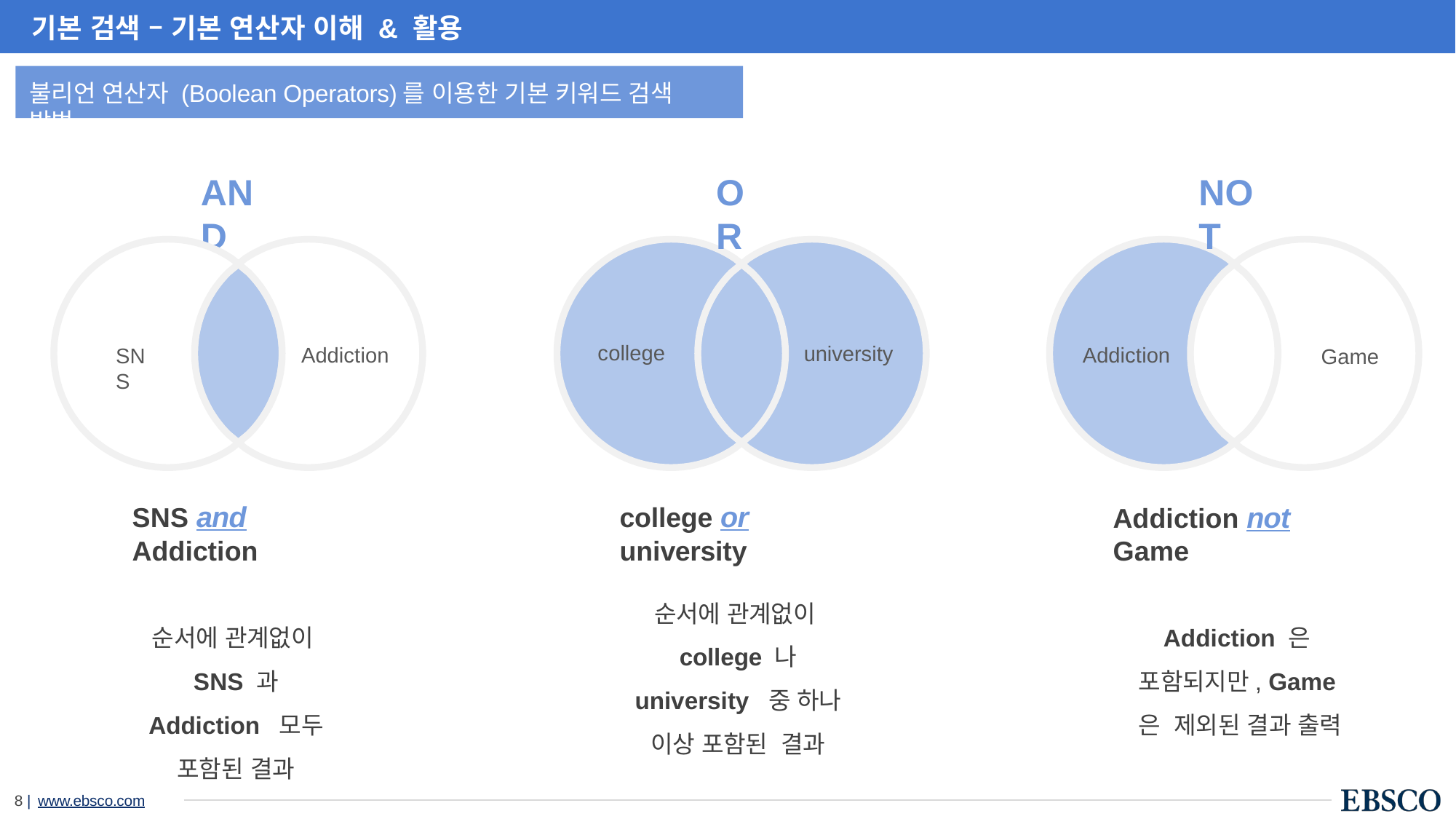

기본 검색 – 기본 연산자 이해 & 활용

불리언 연산자 (Boolean Operators)를 이용한 기본 키워드 검색 방법

NOT
AND
OR

college
university
Addiction
Addiction
SNS
Game
SNS and Addiction
college or	university
Addiction not Game
순서에 관계없이  college 나 university  중 하나 이상 포함된  결과
순서에 관계없이  SNS 과 Addiction  모두 포함된 결과
Addiction 은  포함되지만, Game은  제외된 결과 출력
8 | www.ebsco.com